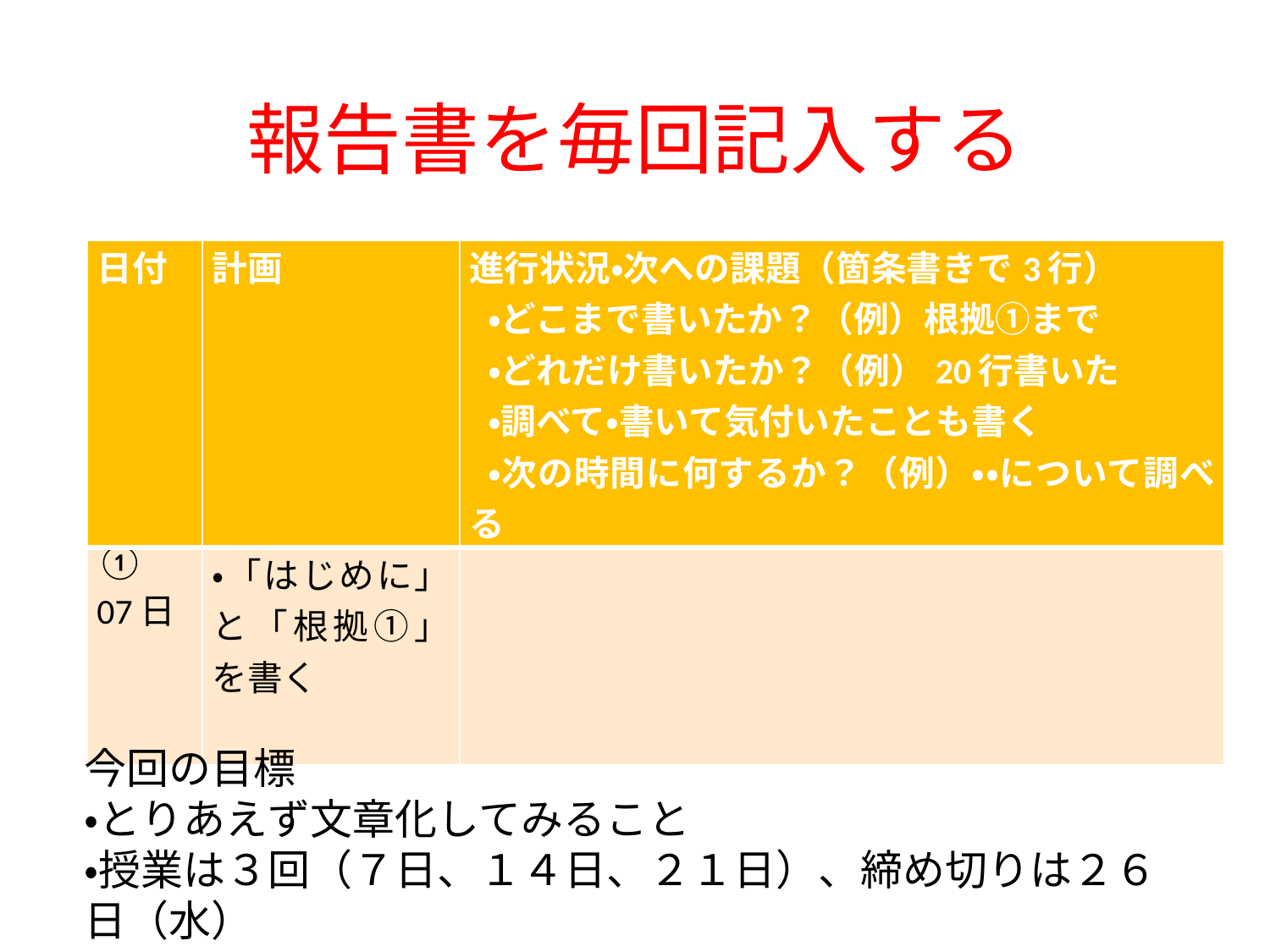

# 報告書を毎回記入する
| 日付 | 計画 | 進行状況・次への課題（箇条書きで3行） ・どこまで書いたか？（例）根拠①まで ・どれだけ書いたか？（例）20行書いた ・調べて・書いて気付いたことも書く ・次の時間に何するか？（例）・・について調べる |
| --- | --- | --- |
| ① 07日 | ・「はじめに」と「根拠①」を書く |  |
今回の目標
・とりあえず文章化してみること
・授業は３回（７日、１４日、２１日）、締め切りは２６日（水）